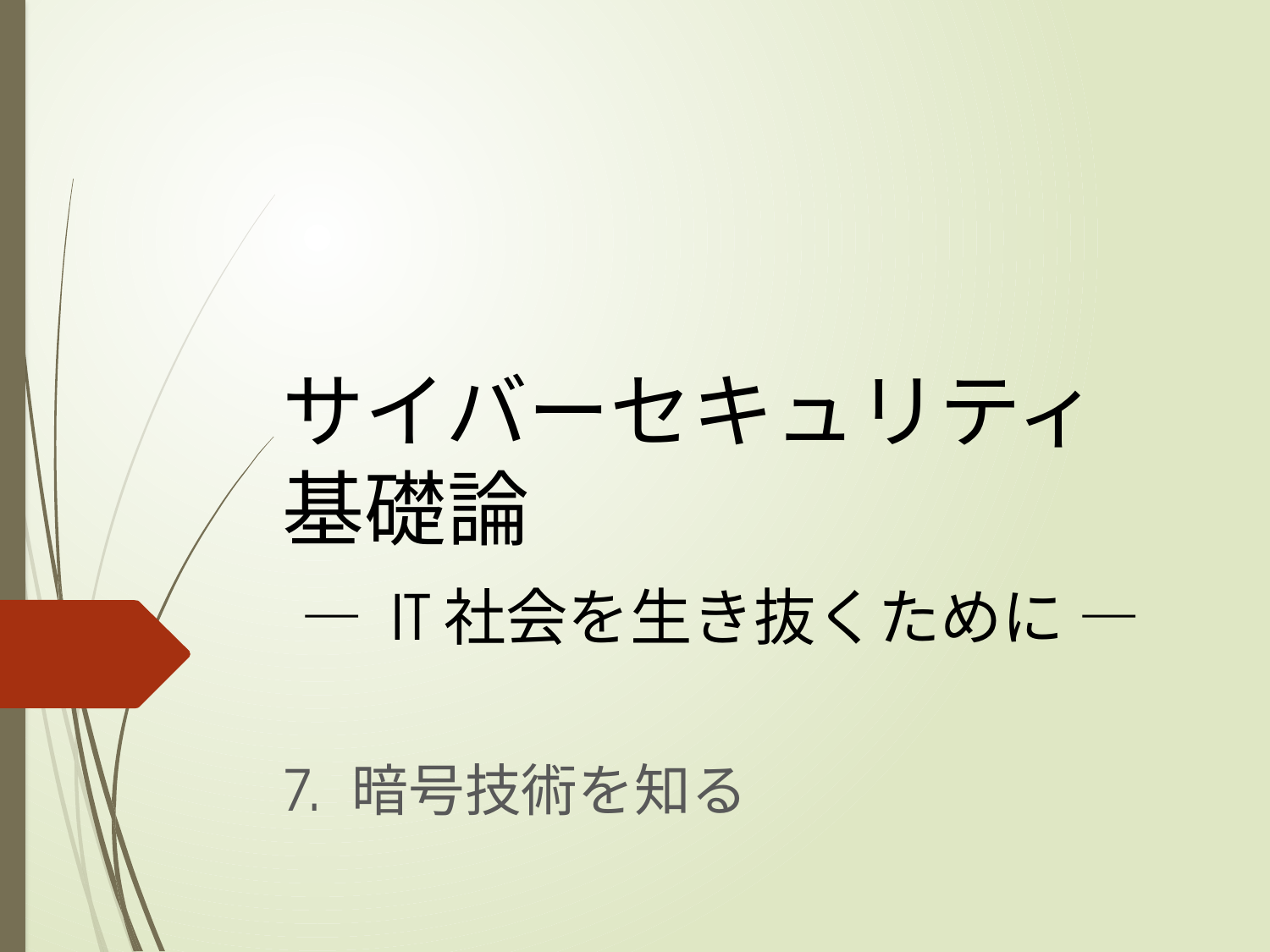

# サイバーセキュリティ基礎論 ― IT社会を生き抜くために ―

7. 暗号技術を知る